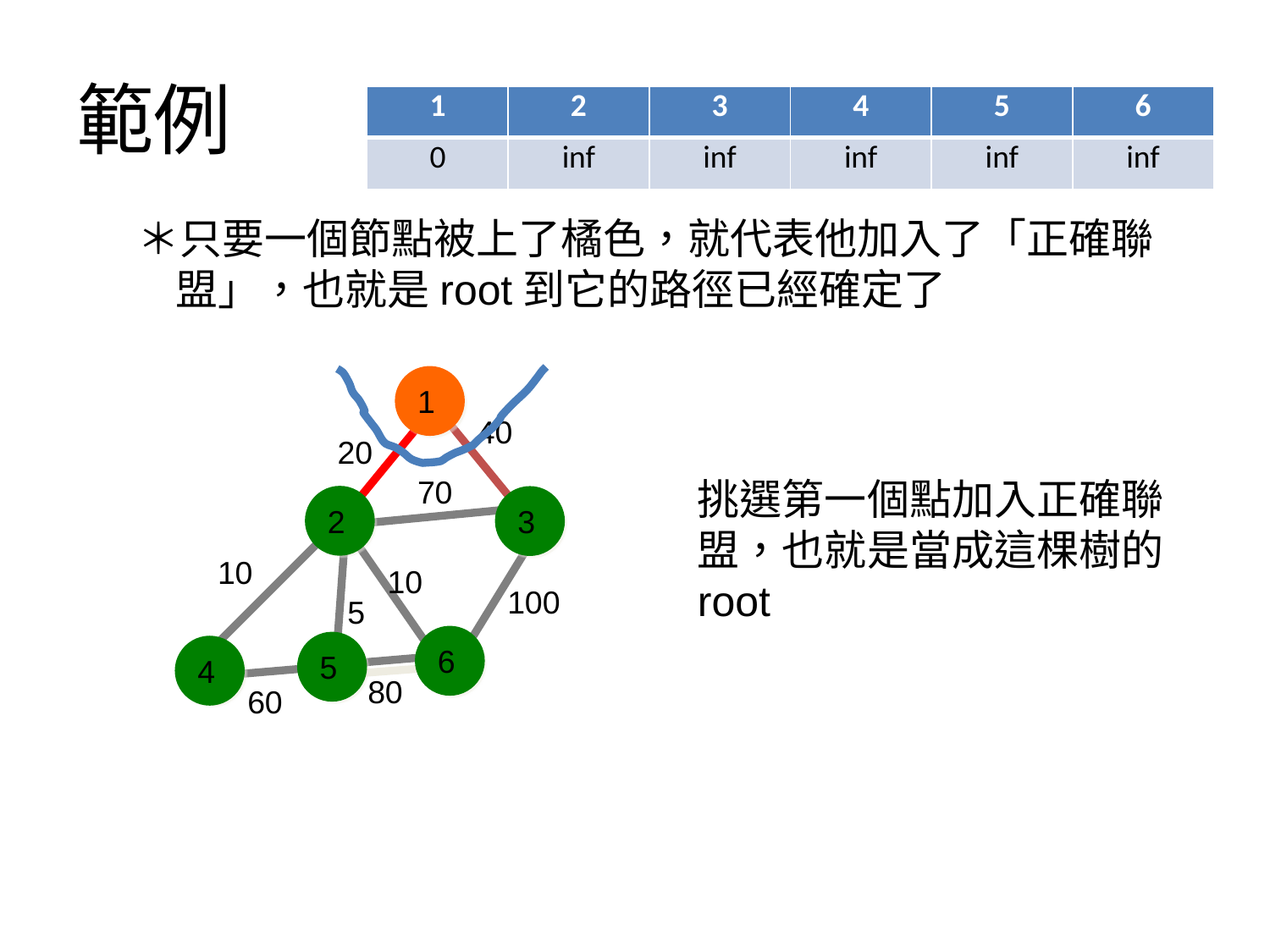

# 範例
| 1 | 2 | 3 | 4 | 5 | 6 |
| --- | --- | --- | --- | --- | --- |
| 0 | inf | inf | inf | inf | inf |
＊只要一個節點被上了橘色，就代表他加入了「正確聯
    盟」，也就是root到它的路徑已經確定了
1

40
20
70
挑選第一個點加入正確聯盟，也就是當成這棵樹的root
2
3

10
10
100
5
6
5
4

80
60